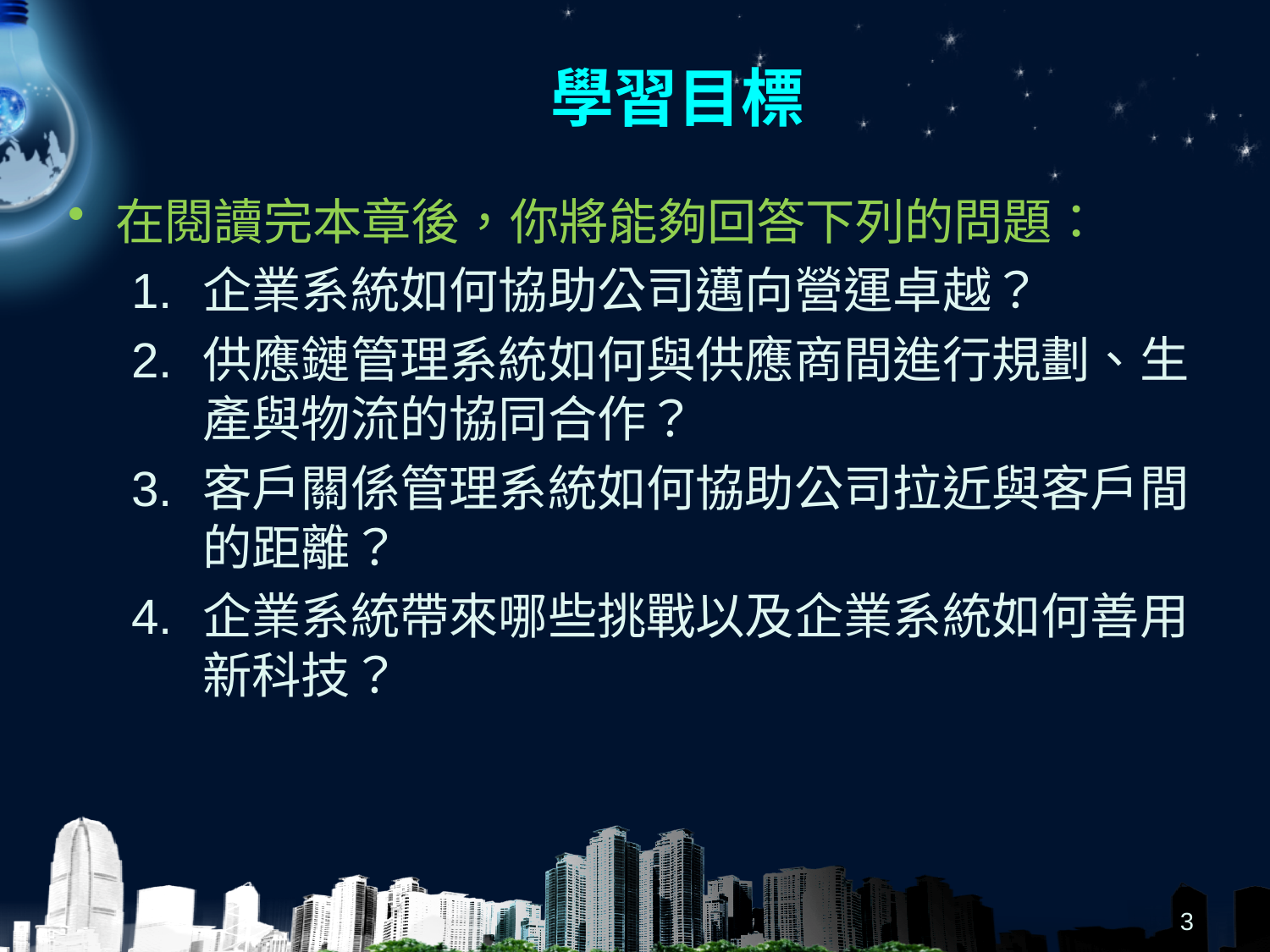

# 學習目標
在閱讀完本章後，你將能夠回答下列的問題：
企業系統如何協助公司邁向營運卓越？
供應鏈管理系統如何與供應商間進行規劃、生產與物流的協同合作？
客戶關係管理系統如何協助公司拉近與客戶間的距離？
企業系統帶來哪些挑戰以及企業系統如何善用新科技？

3